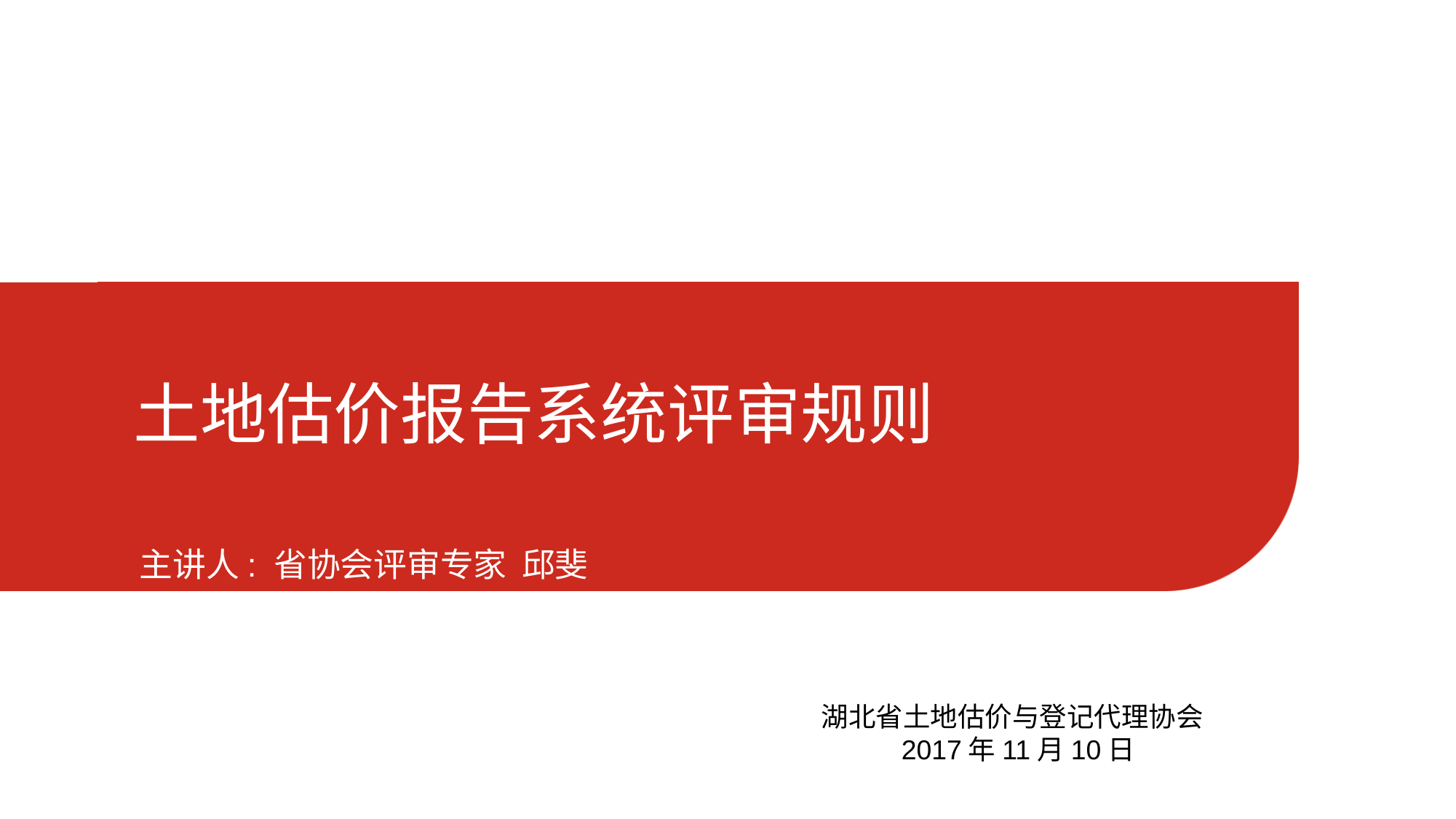

# 土地估价报告系统评审规则

主讲人: 省协会评审专家  邱斐
湖北省土地估价与登记代理协会
2017年11月10日